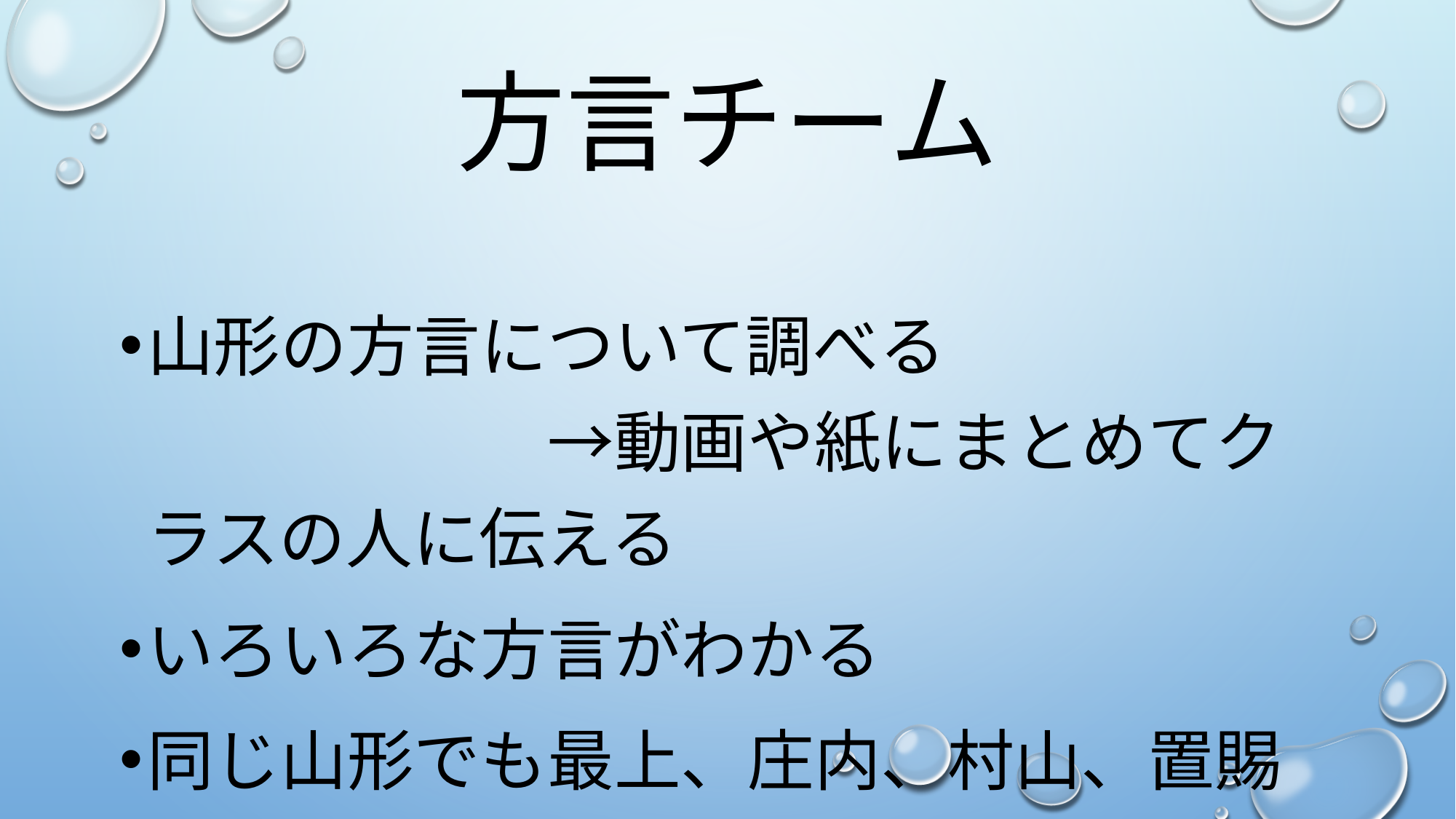

# 方言チーム
山形の方言について調べる　　　　　　　　　　　→動画や紙にまとめてクラスの人に伝える
いろいろな方言がわかる
同じ山形でも最上、庄内、村山、置賜で言い方が違うことにわかる